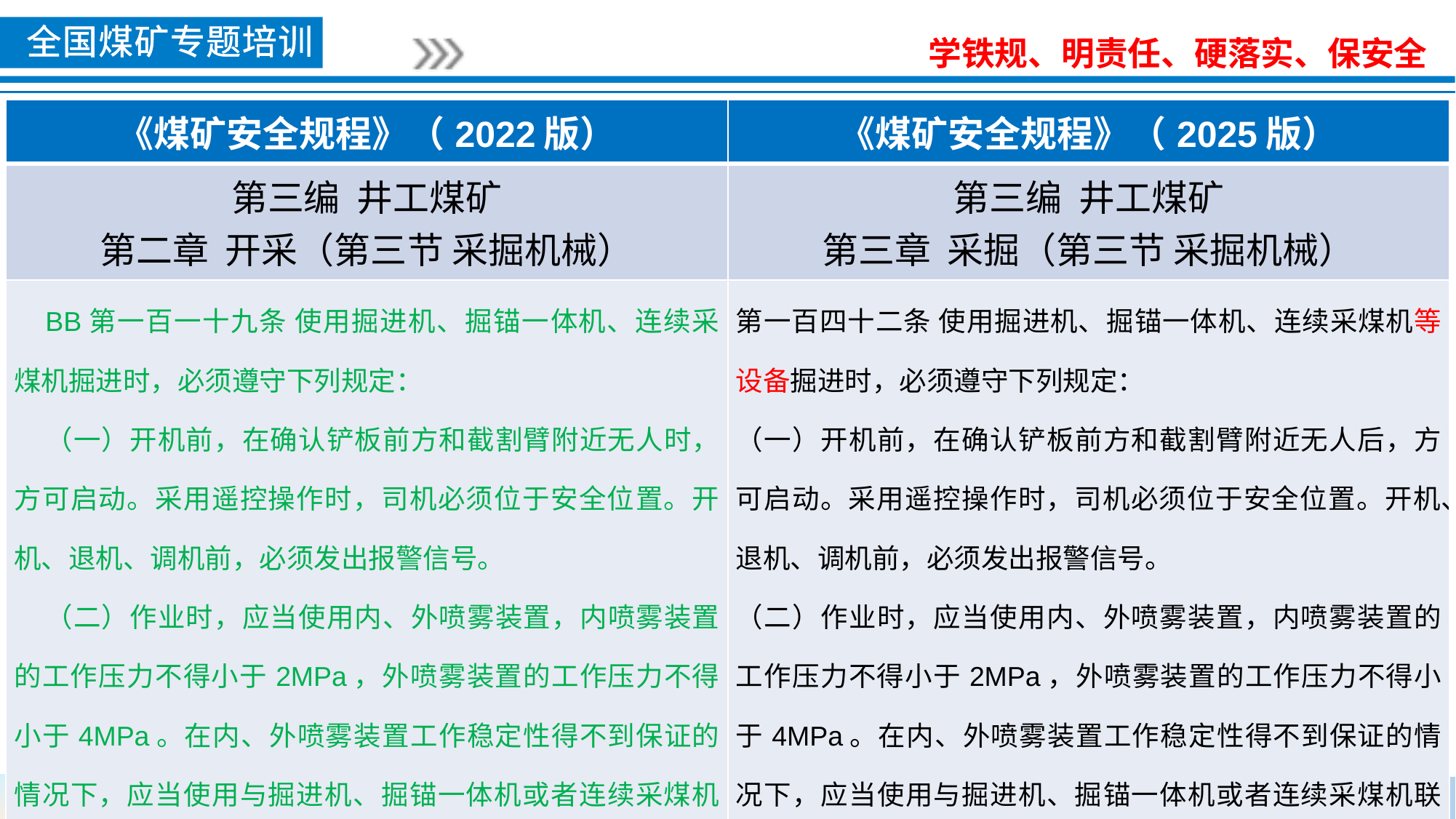

| 《煤矿安全规程》（2022版） | 《煤矿安全规程》（2025版） |
| --- | --- |
| 第三编 井工煤矿 第二章 开采（第三节 采掘机械） | 第三编 井工煤矿 第三章 采掘（第三节 采掘机械） |
| BB第一百一十九条 使用掘进机、掘锚一体机、连续采煤机掘进时，必须遵守下列规定： （一）开机前，在确认铲板前方和截割臂附近无人时，方可启动。采用遥控操作时，司机必须位于安全位置。开机、退机、调机前，必须发出报警信号。 （二）作业时，应当使用内、外喷雾装置，内喷雾装置的工作压力不得小于2MPa，外喷雾装置的工作压力不得小于4MPa。在内、外喷雾装置工作稳定性得不到保证的情况下，应当使用与掘进机、掘锚一体机或者连续采煤机联动联控的除降尘装置。 | 第一百四十二条 使用掘进机、掘锚一体机、连续采煤机等设备掘进时，必须遵守下列规定： （一）开机前，在确认铲板前方和截割臂附近无人后，方可启动。采用遥控操作时，司机必须位于安全位置。开机、退机、调机前，必须发出报警信号。 （二）作业时，应当使用内、外喷雾装置，内喷雾装置的工作压力不得小于2MPa，外喷雾装置的工作压力不得小于4MPa。在内、外喷雾装置工作稳定性得不到保证的情况下，应当使用与掘进机、掘锚一体机或者连续采煤机联动联控的除降尘装置。 |